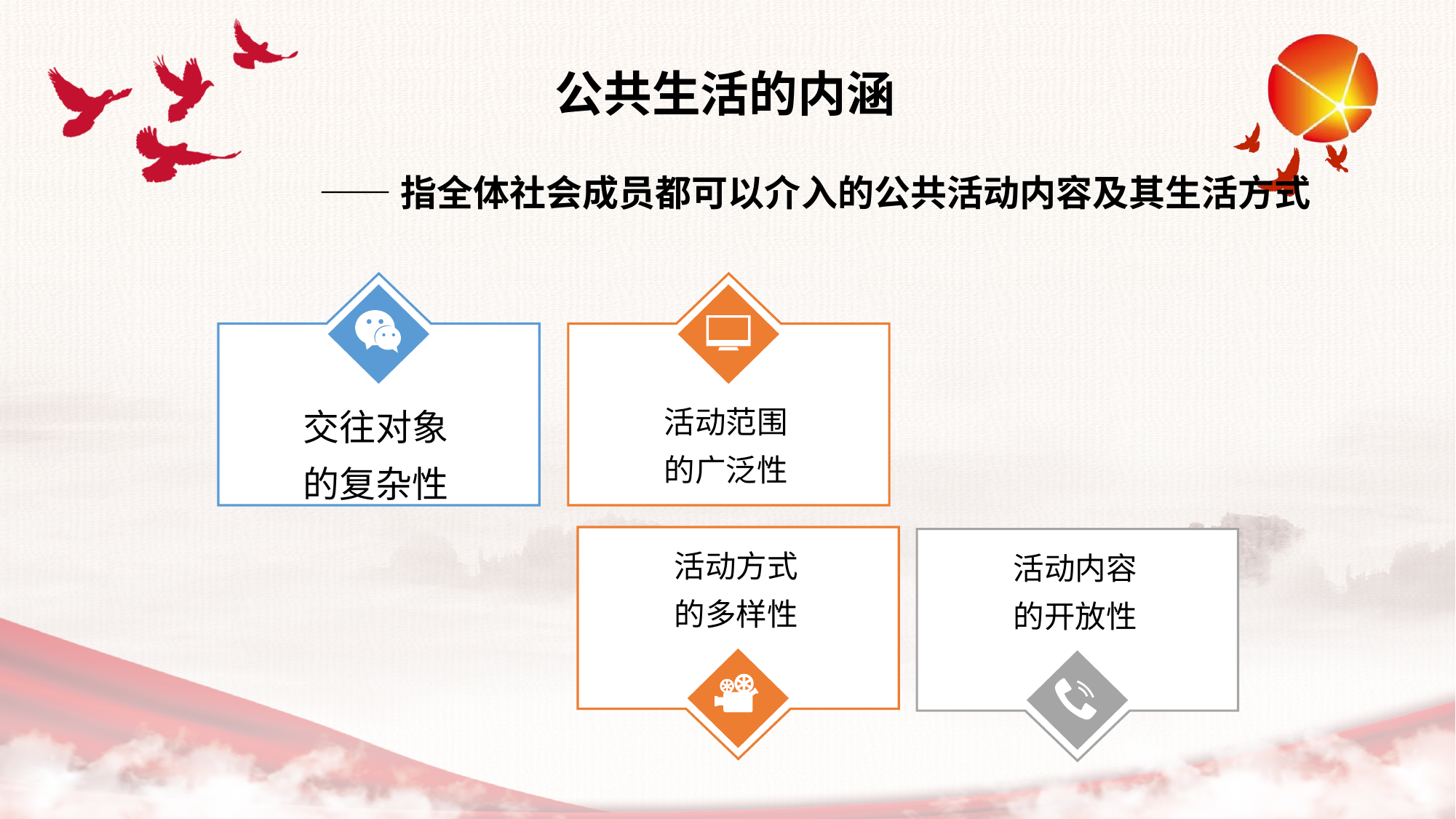

公共生活的内涵
      ——指全体社会成员都可以介入的公共活动内容及其生活方式

交往对象
的复杂性

活动范围
的广泛性

活动方式
的多样性

活动内容
的开放性